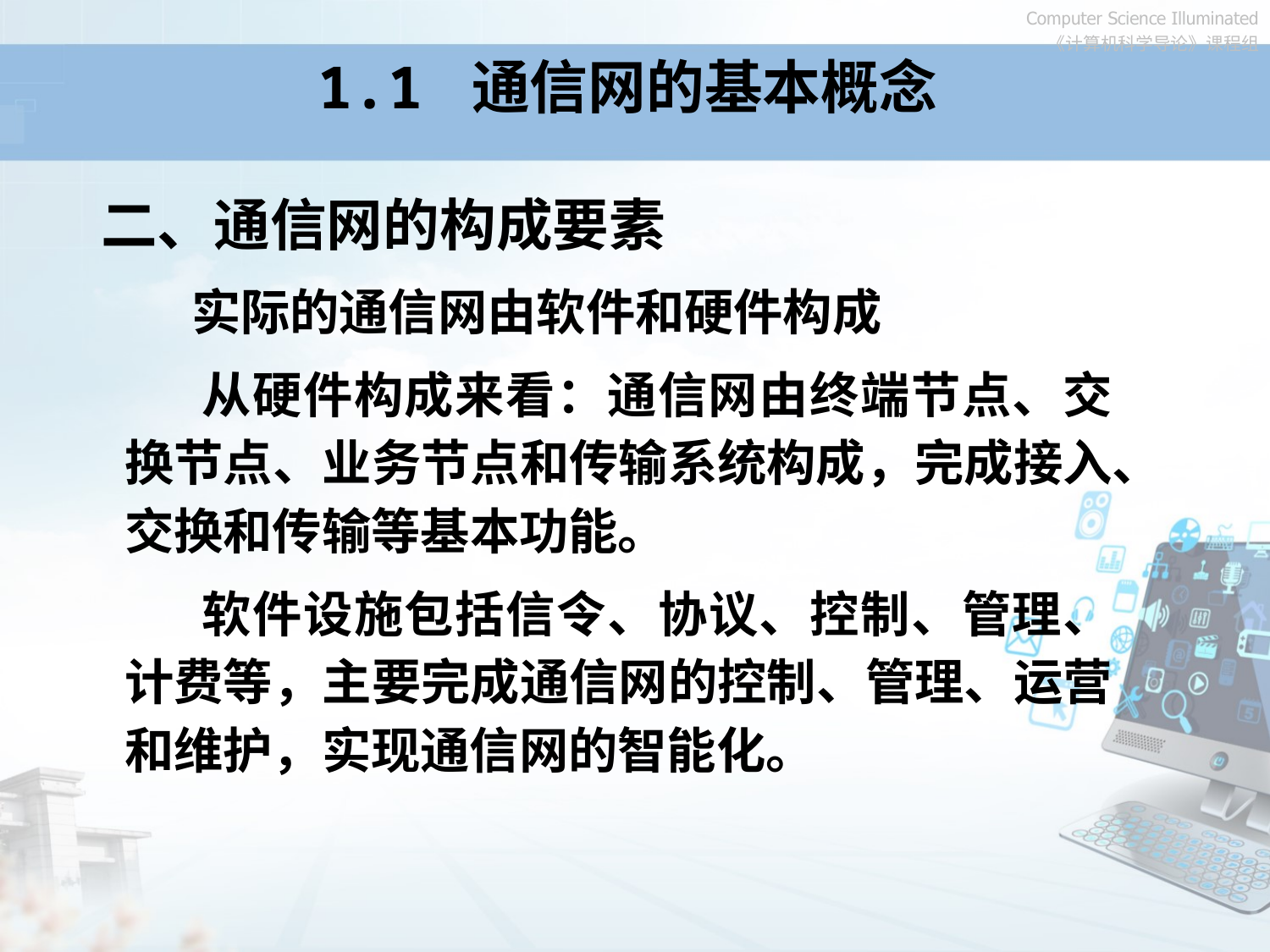

# 1.1 通信网的基本概念
二、通信网的构成要素
       实际的通信网由软件和硬件构成
       从硬件构成来看：通信网由终端节点、交换节点、业务节点和传输系统构成，完成接入、交换和传输等基本功能。
       软件设施包括信令、协议、控制、管理、计费等，主要完成通信网的控制、管理、运营和维护，实现通信网的智能化。